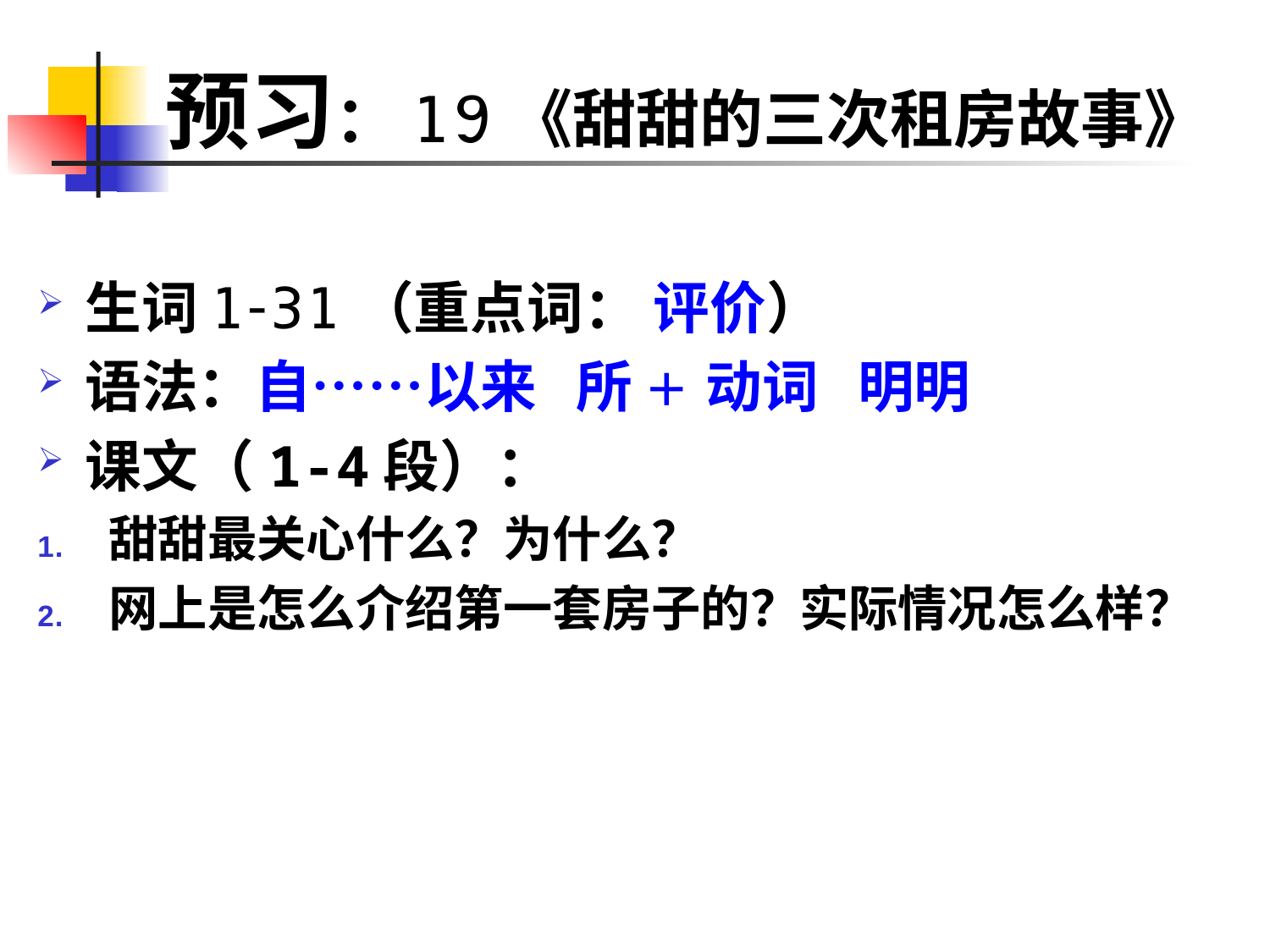

# 预习：19《甜甜的三次租房故事》
生词1-31（重点词： 评价）
语法：自……以来   所+动词   明明
课文（1-4段）：
甜甜最关心什么？为什么？
网上是怎么介绍第一套房子的？实际情况怎么样？